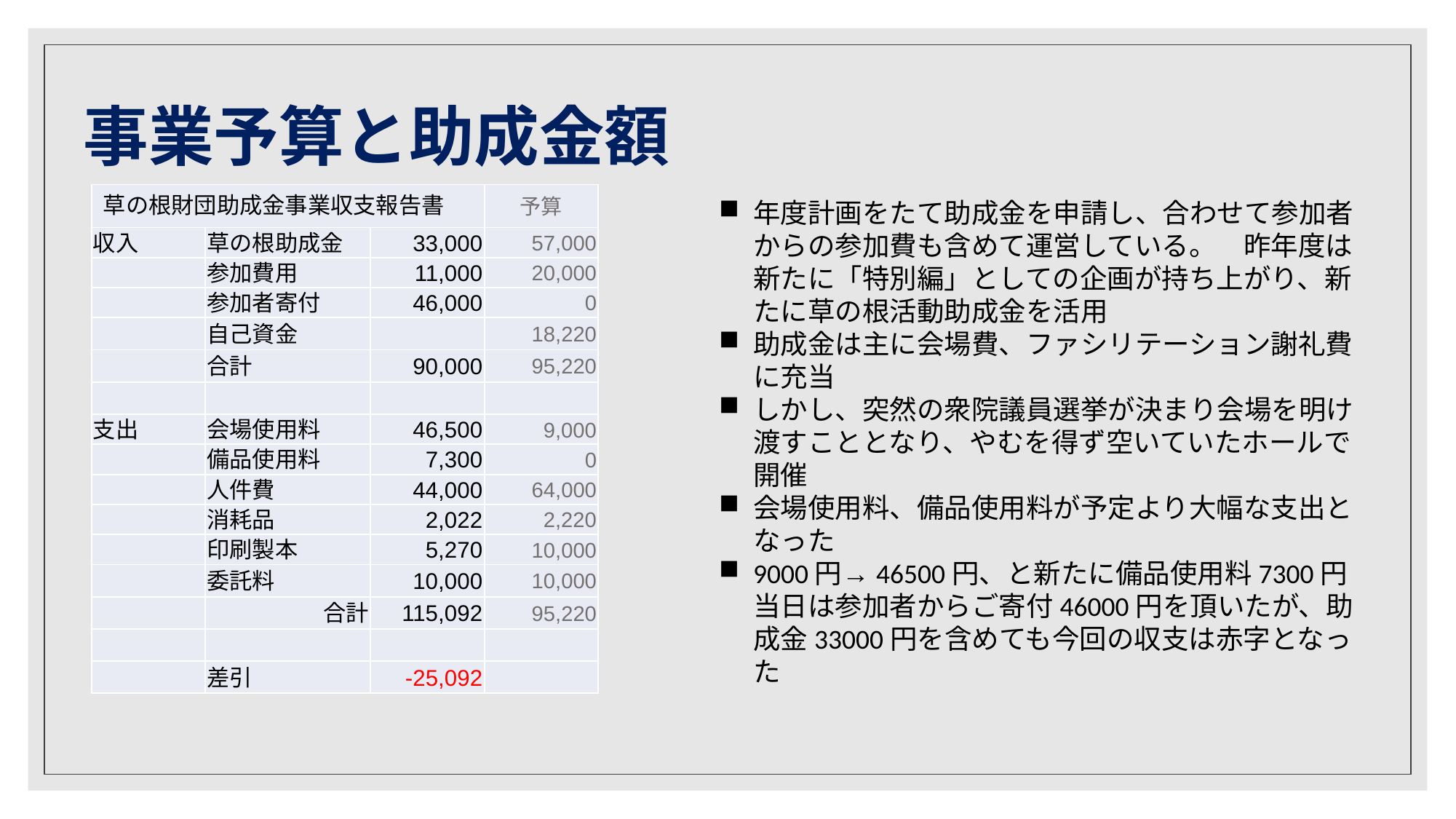

# 事業予算と助成金額
| 草の根財団助成金事業収支報告書 |  |  | 予算 |
| --- | --- | --- | --- |
| 収入 | 草の根助成金 | 33,000 | 57,000 |
|  | 参加費用 | 11,000 | 20,000 |
|  | 参加者寄付 | 46,000 | 0 |
|  | 自己資金 |  | 18,220 |
|  | 合計 | 90,000 | 95,220 |
|  |  |  |  |
| 支出 | 会場使用料 | 46,500 | 9,000 |
|  | 備品使用料 | 7,300 | 0 |
|  | 人件費 | 44,000 | 64,000 |
|  | 消耗品 | 2,022 | 2,220 |
|  | 印刷製本 | 5,270 | 10,000 |
|  | 委託料 | 10,000 | 10,000 |
|  | 合計 | 115,092 | 95,220 |
|  |  |  |  |
|  | 差引 | -25,092 |  |
年度計画をたて助成金を申請し、合わせて参加者からの参加費も含めて運営している。　昨年度は新たに「特別編」としての企画が持ち上がり、新たに草の根活動助成金を活用
助成金は主に会場費、ファシリテーション謝礼費に充当
しかし、突然の衆院議員選挙が決まり会場を明け渡すこととなり、やむを得ず空いていたホールで開催
会場使用料、備品使用料が予定より大幅な支出となった
9000円→46500円、と新たに備品使用料7300円当日は参加者からご寄付46000円を頂いたが、助成金33000円を含めても今回の収支は赤字となった